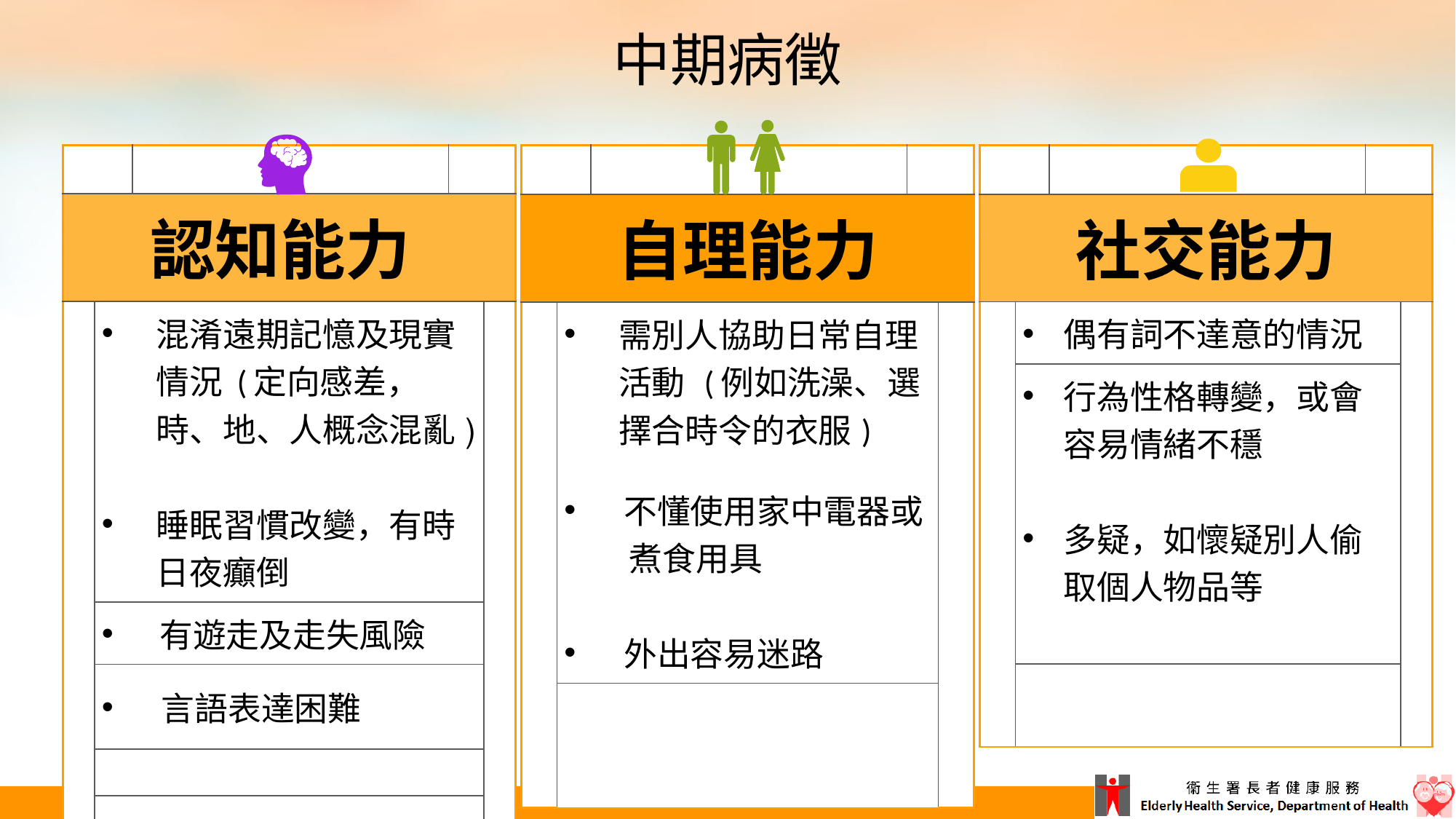

中期病徵

|  |  |  |  |  |
| --- | --- | --- | --- | --- |
| 自理能力 |  |  |  |  |
|  | 需別人協助日常自理活動 (例如洗澡、選擇合時令的衣服) 不懂使用家中電器或 煮食用具 外出容易迷路 |  |  |  |
|  |  |  |  |  |
|  |  |  |  |  |
| --- | --- | --- | --- | --- |
| 社交能力 |  |  |  |  |
|  | 偶有詞不達意的情況 |  |  |  |
|  | 行為性格轉變，或會容易情緒不穩 多疑，如懷疑別人偷取個人物品等 |  |  |  |
|  |  |  |  |  |
|  |  |  |  |  |
| --- | --- | --- | --- | --- |
| 認知能力 |  |  |  |  |
|  | 混淆遠期記憶及現實情況 (定向感差，時、地、人概念混亂) 睡眠習慣改變，有時日夜癲倒 |  |  |  |
|  | 有遊走及走失風險 |  |  |  |
|  | 言語表達困難 |  |  |  |
|  |  |  |  |  |
|  |  |  |  |  |